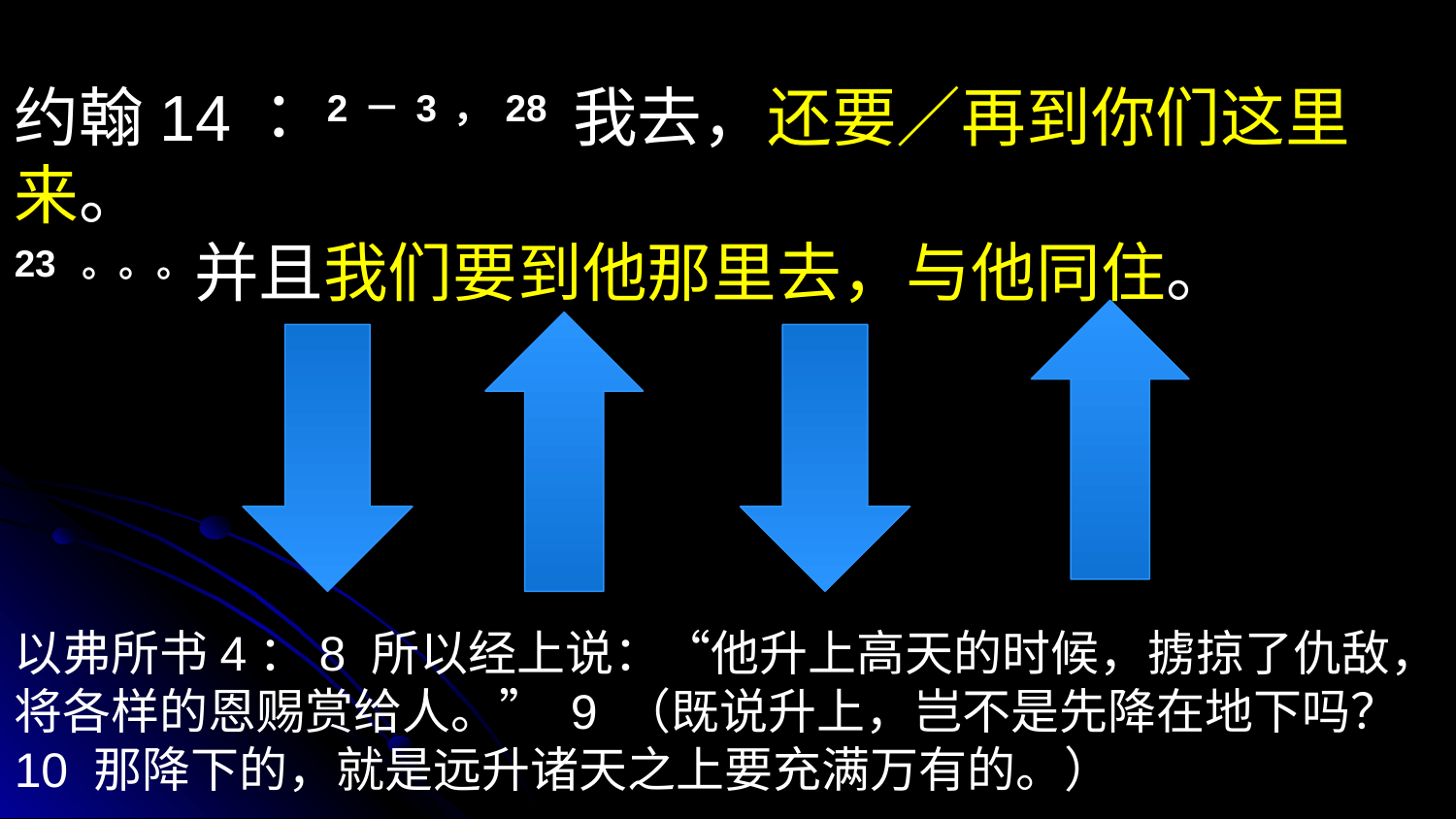

约翰14：2－3，28 我去，还要／再到你们这里来。
23 。。。并且我们要到他那里去，与他同住。

以弗所书4：8 所以经上说：“他升上高天的时候，掳掠了仇敌，将各样的恩赐赏给人。” 9 （既说升上，岂不是先降在地下吗？ 10 那降下的，就是远升诸天之上要充满万有的。）